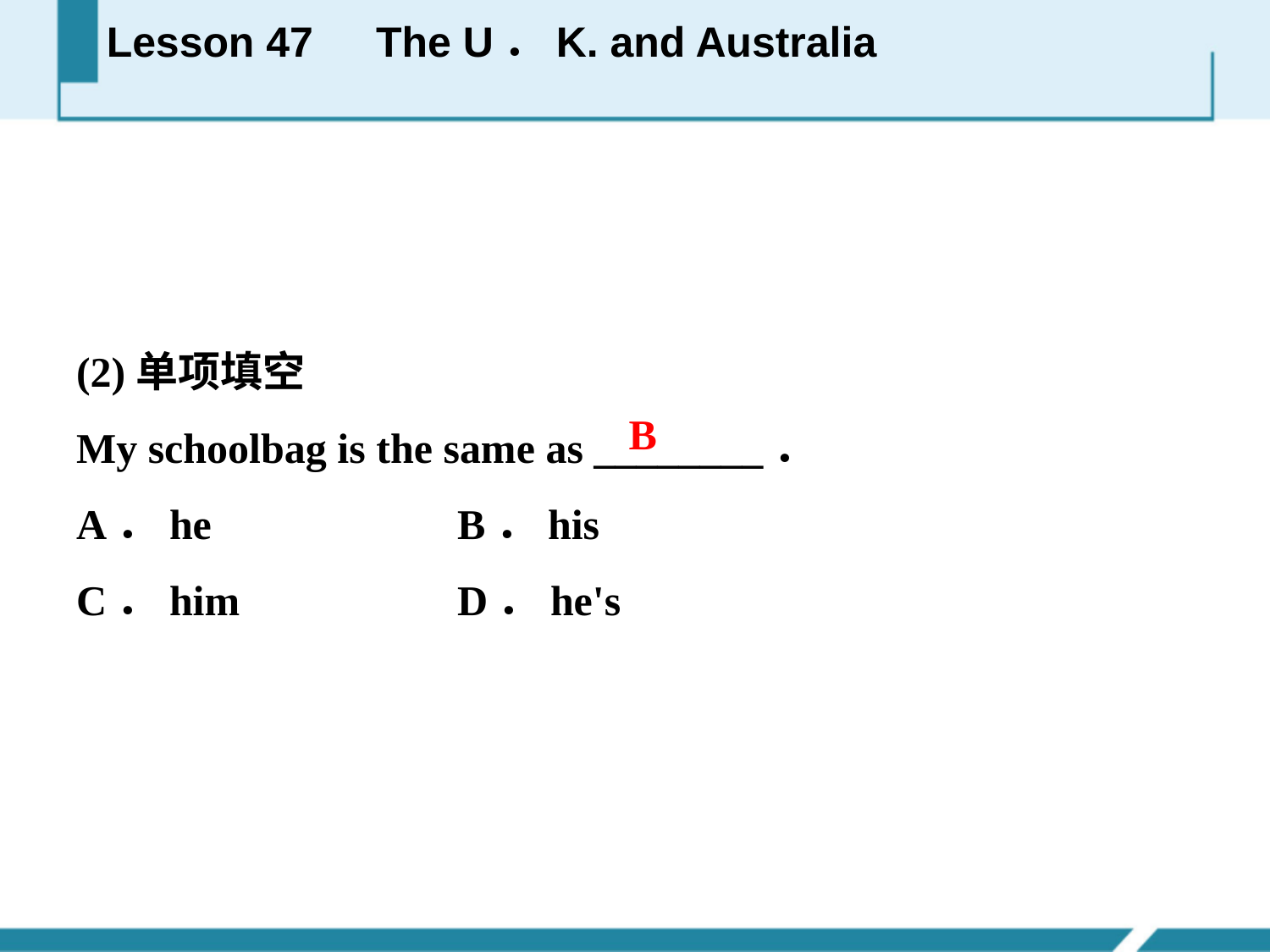

Lesson 47　The U．K. and Australia
(2)单项填空
My schoolbag is the same as ________．
A．he　　　　	B．his
C．him  		D．he's
B